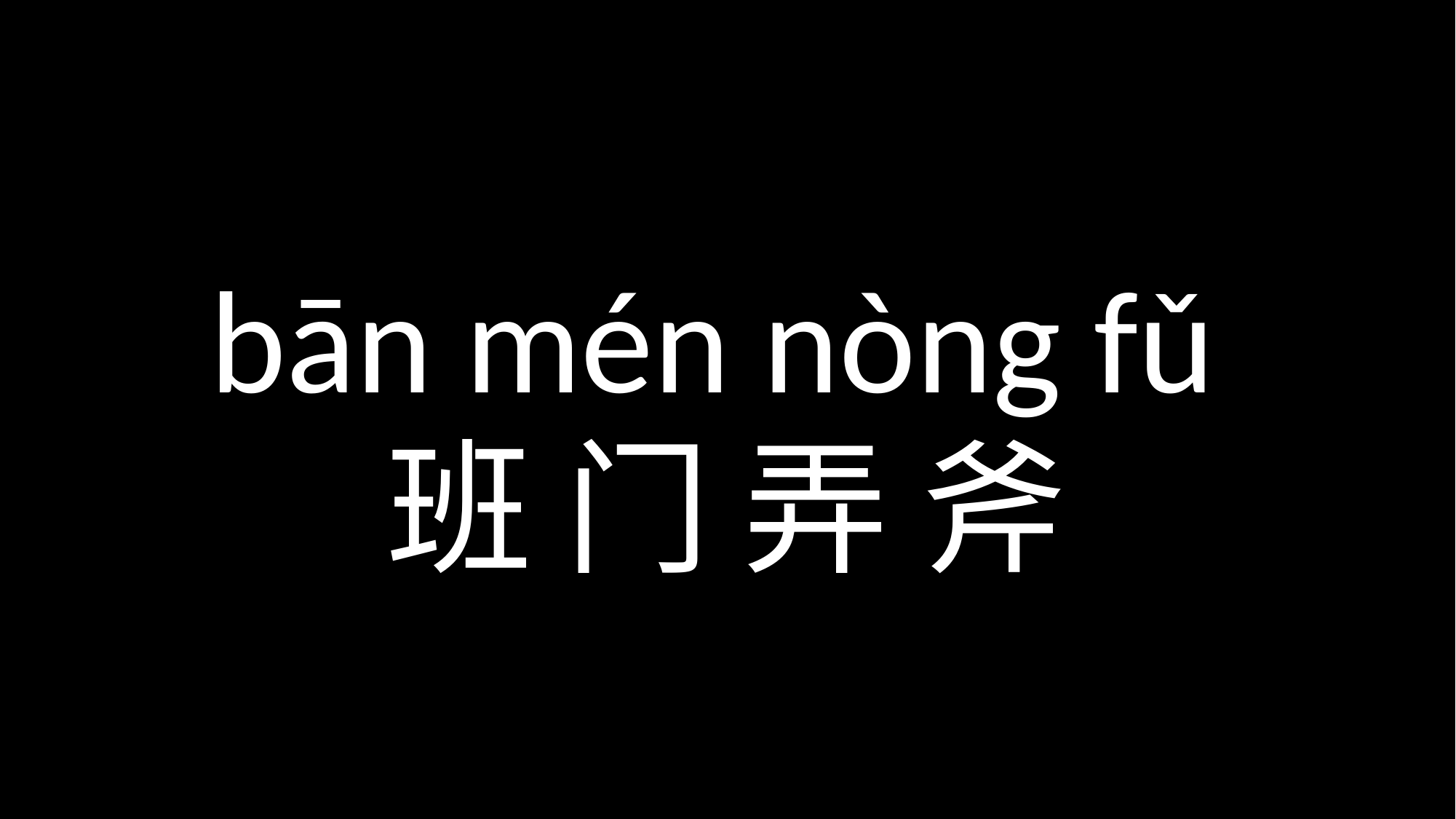

# bān mén nòng fǔ
班 门 弄 斧